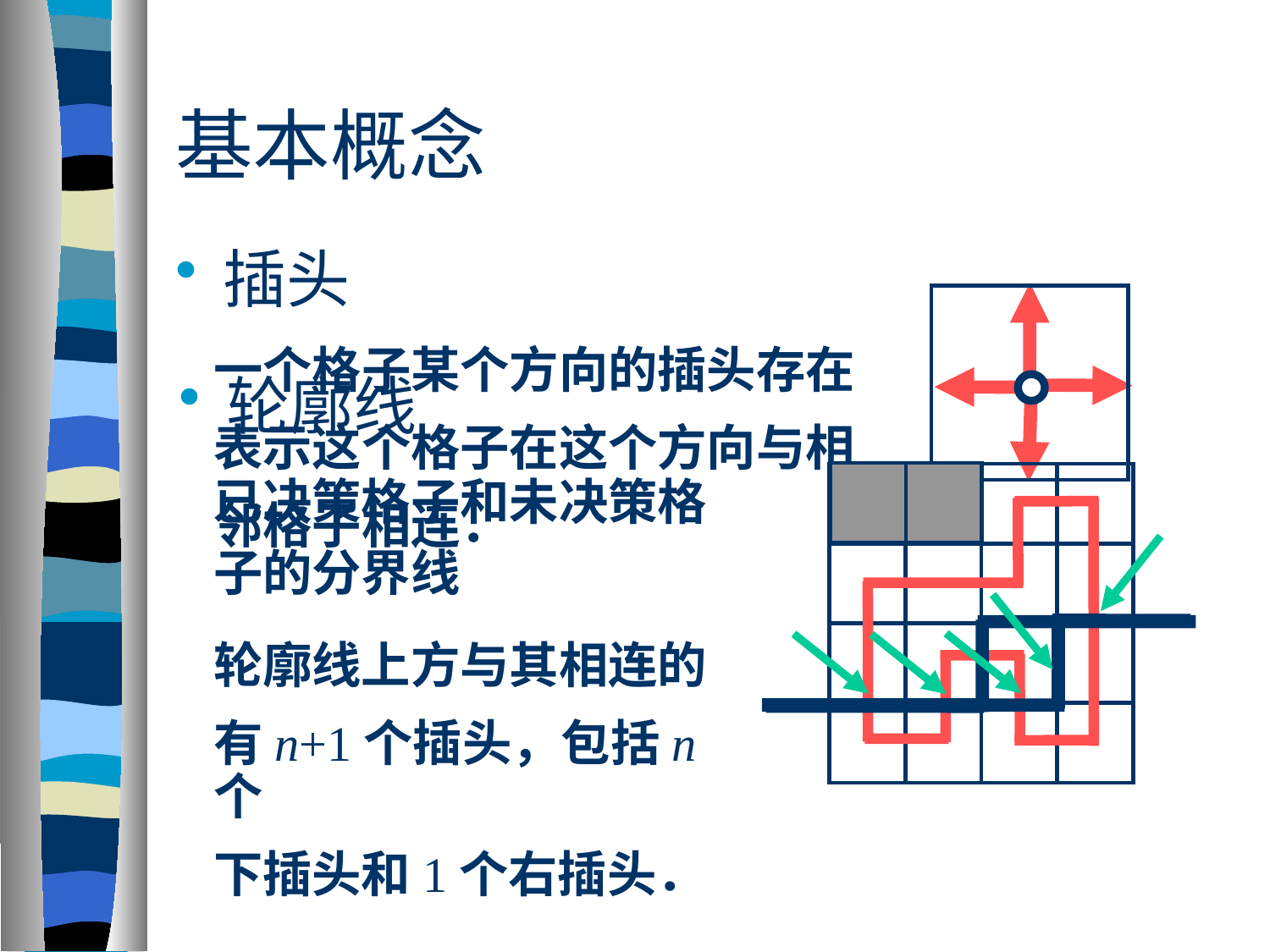

# 基本概念
插头

一个格子某个方向的插头存在
表示这个格子在这个方向与相
邻格子相连．
轮廓线

已决策格子和未决策格子的分界线

轮廓线上方与其相连的
有n+1个插头，包括n个
下插头和1个右插头．